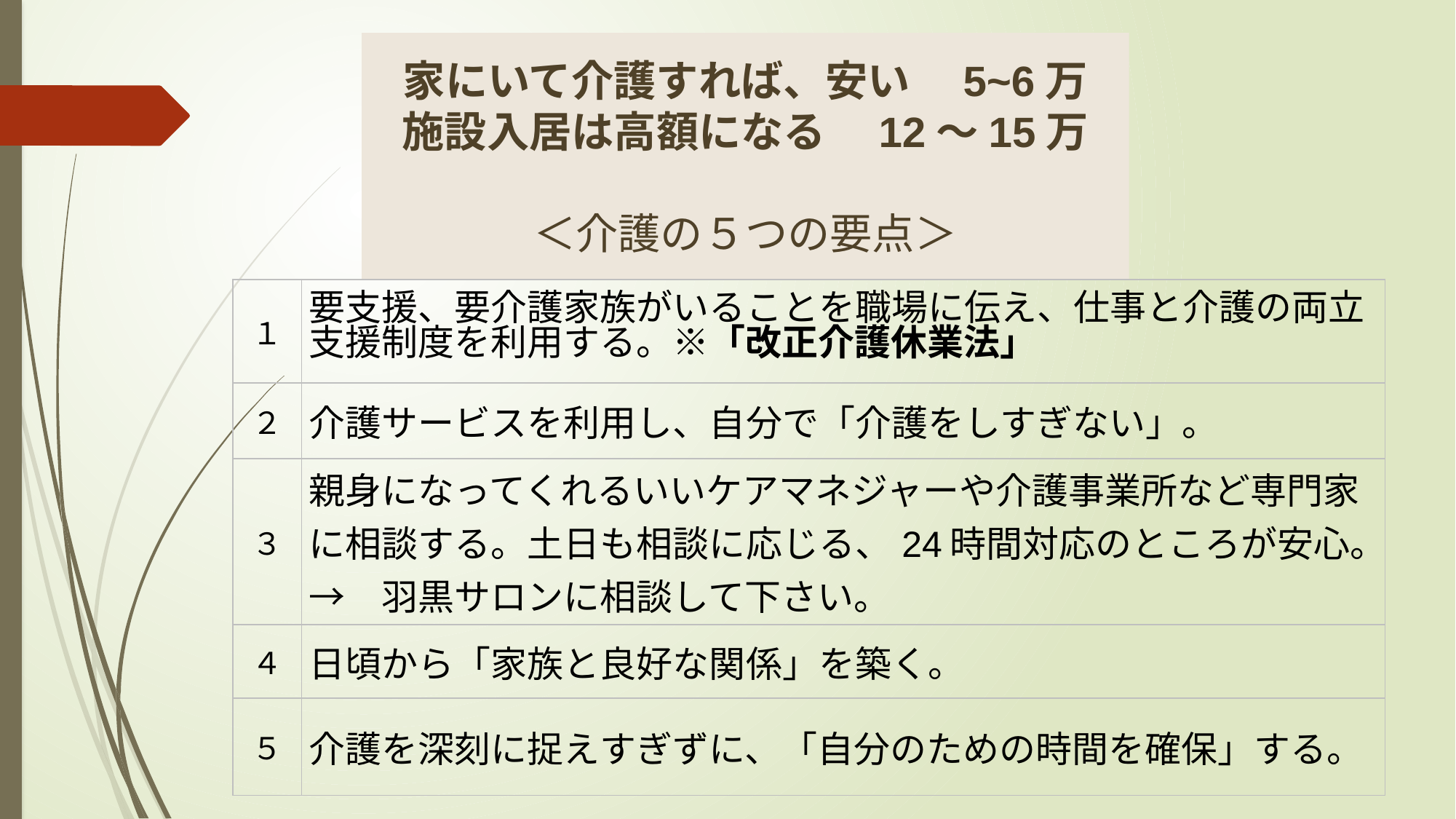

家にいて介護すれば、安い　5~6万
施設入居は高額になる　12～15万

＜介護の５つの要点＞
| １ | 要支援、要介護家族がいることを職場に伝え、仕事と介護の両立支援制度を利用する。※「改正介護休業法」 |
| --- | --- |
| ２ | 介護サービスを利用し、自分で「介護をしすぎない」。 |
| ３ | 親身になってくれるいいケアマネジャーや介護事業所など専門家に相談する。土日も相談に応じる、24時間対応のところが安心。→　羽黒サロンに相談して下さい。 |
| ４ | 日頃から「家族と良好な関係」を築く。 |
| ５ | 介護を深刻に捉えすぎずに、「自分のための時間を確保」する。 |